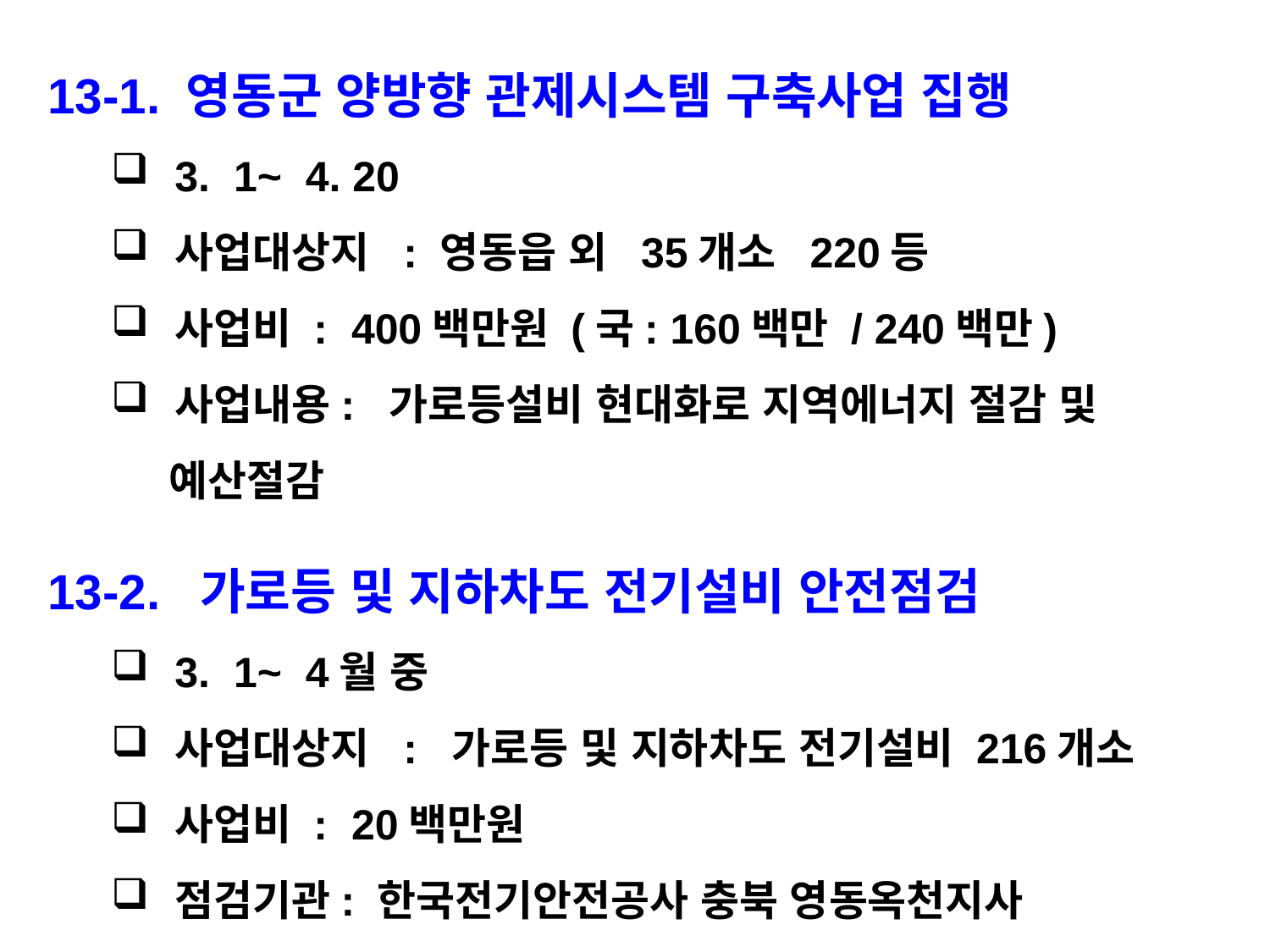

13-1. 영동군 양방향 관제시스템 구축사업 집행
3.  1~  4. 20
사업대상지  : 영동읍 외  35개소  220등
사업비 :  400백만원 (국: 160백만 / 240백만)
사업내용:  가로등설비 현대화로 지역에너지 절감 및
    예산절감

13-2.  가로등 및 지하차도 전기설비 안전점검
3.  1~  4월 중
사업대상지  :  가로등 및 지하차도 전기설비 216개소
사업비 :  20백만원
점검기관: 한국전기안전공사 충북 영동옥천지사